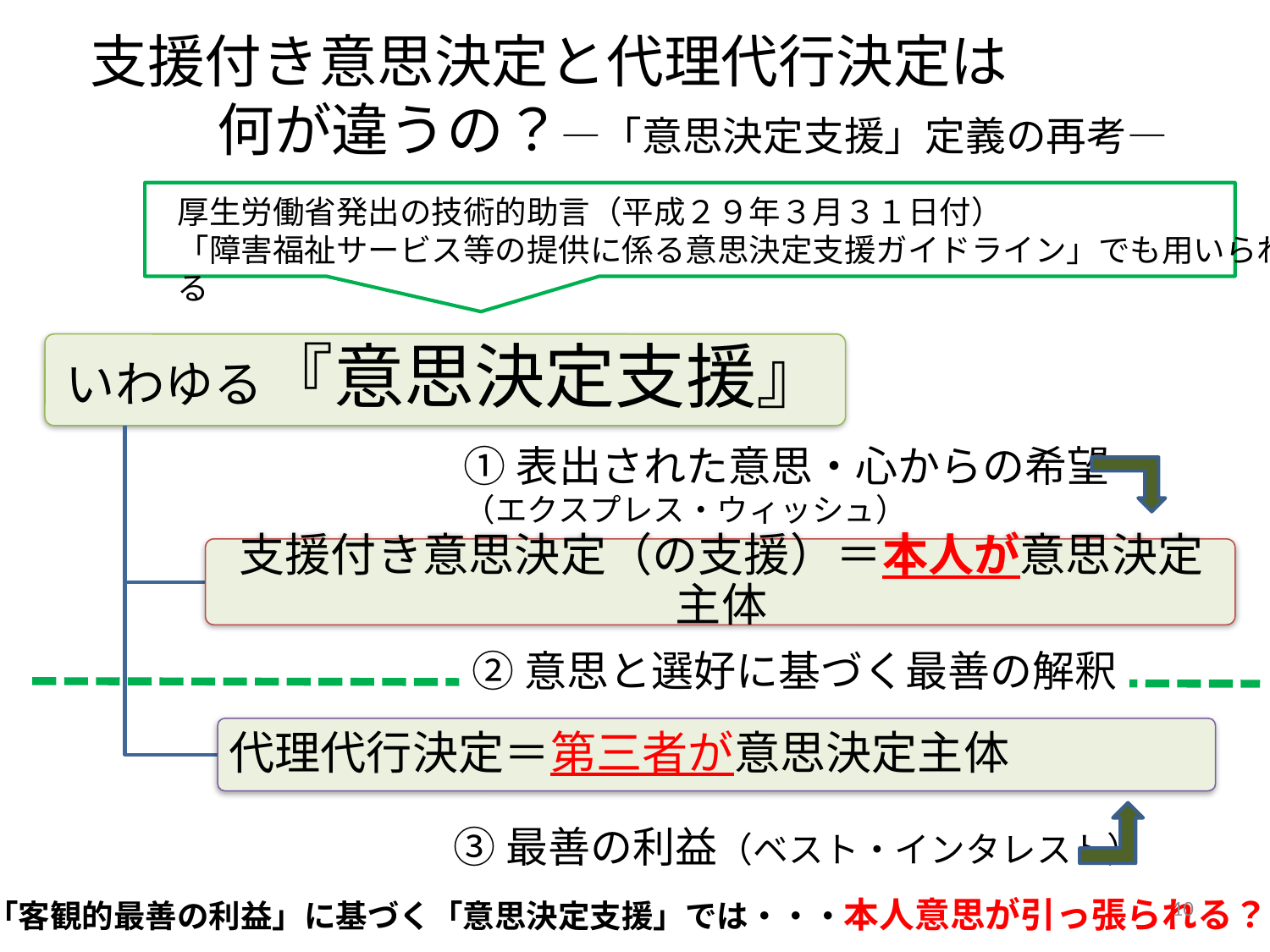

# 支援付き意思決定と代理代行決定は　　　　　何が違うの？―「意思決定支援」定義の再考―

厚生労働省発出の技術的助言（平成２９年３月３１日付）
「障害福祉サービス等の提供に係る意思決定支援ガイドライン」でも用いられている
いわゆる『意思決定支援』
支援付き意思決定（の支援）＝本人が意思決定主体
代理代行決定＝第三者が意思決定主体
①表出された意思・心からの希望
（エクスプレス・ウィッシュ）

②意思と選好に基づく最善の解釈

③最善の利益（ベスト・インタレスト）
10
「客観的最善の利益」に基づく「意思決定支援」では・・・本人意思が引っ張られる？